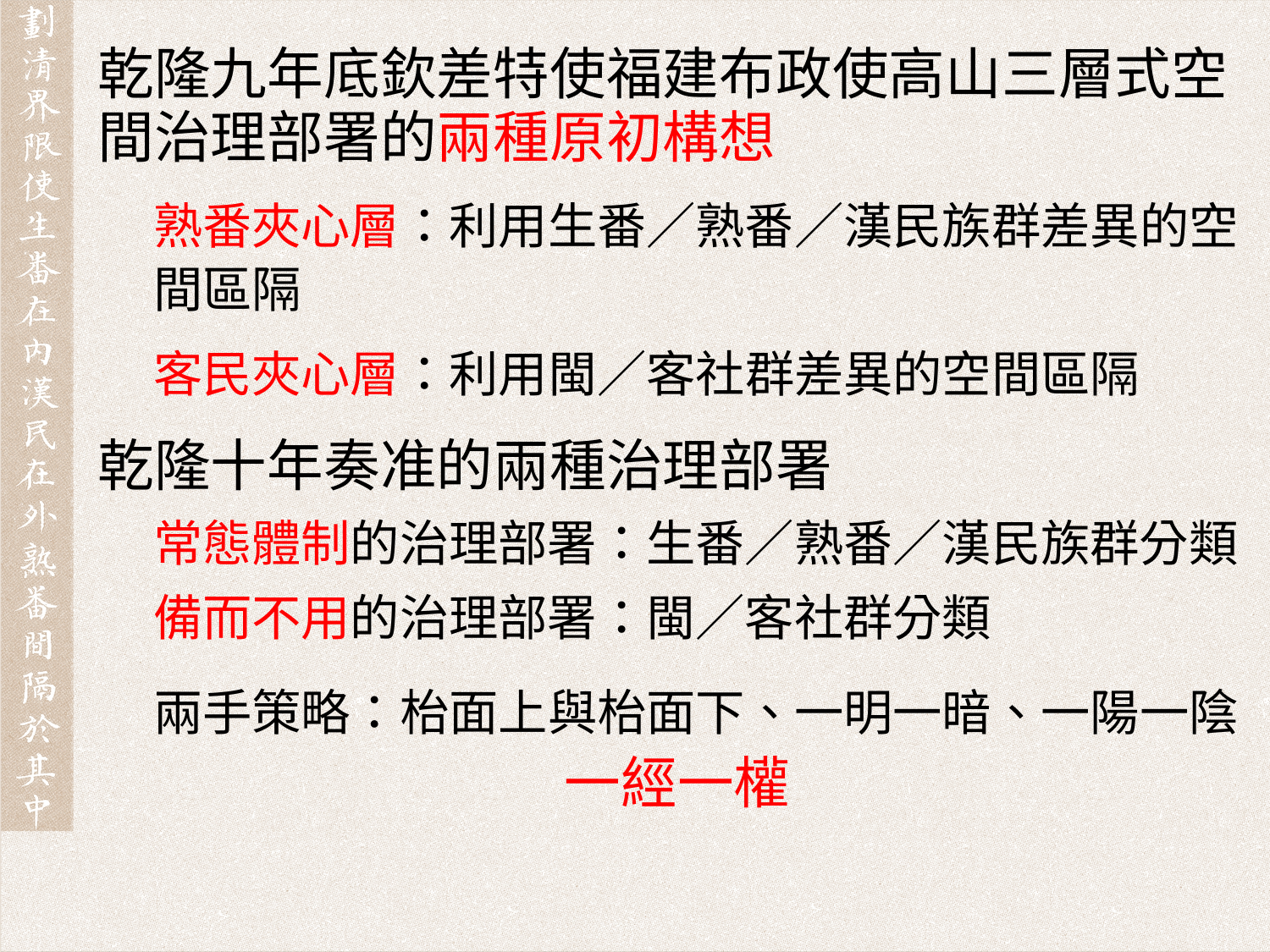

乾隆九年底欽差特使福建布政使高山三層式空間治理部署的兩種原初構想
熟番夾心層：利用生番／熟番／漢民族群差異的空間區隔
客民夾心層：利用閩／客社群差異的空間區隔
乾隆十年奏准的兩種治理部署
常態體制的治理部署：生番／熟番／漢民族群分類
備而不用的治理部署：閩／客社群分類
兩手策略：枱面上與枱面下、一明一暗、一陽一陰
一經一權